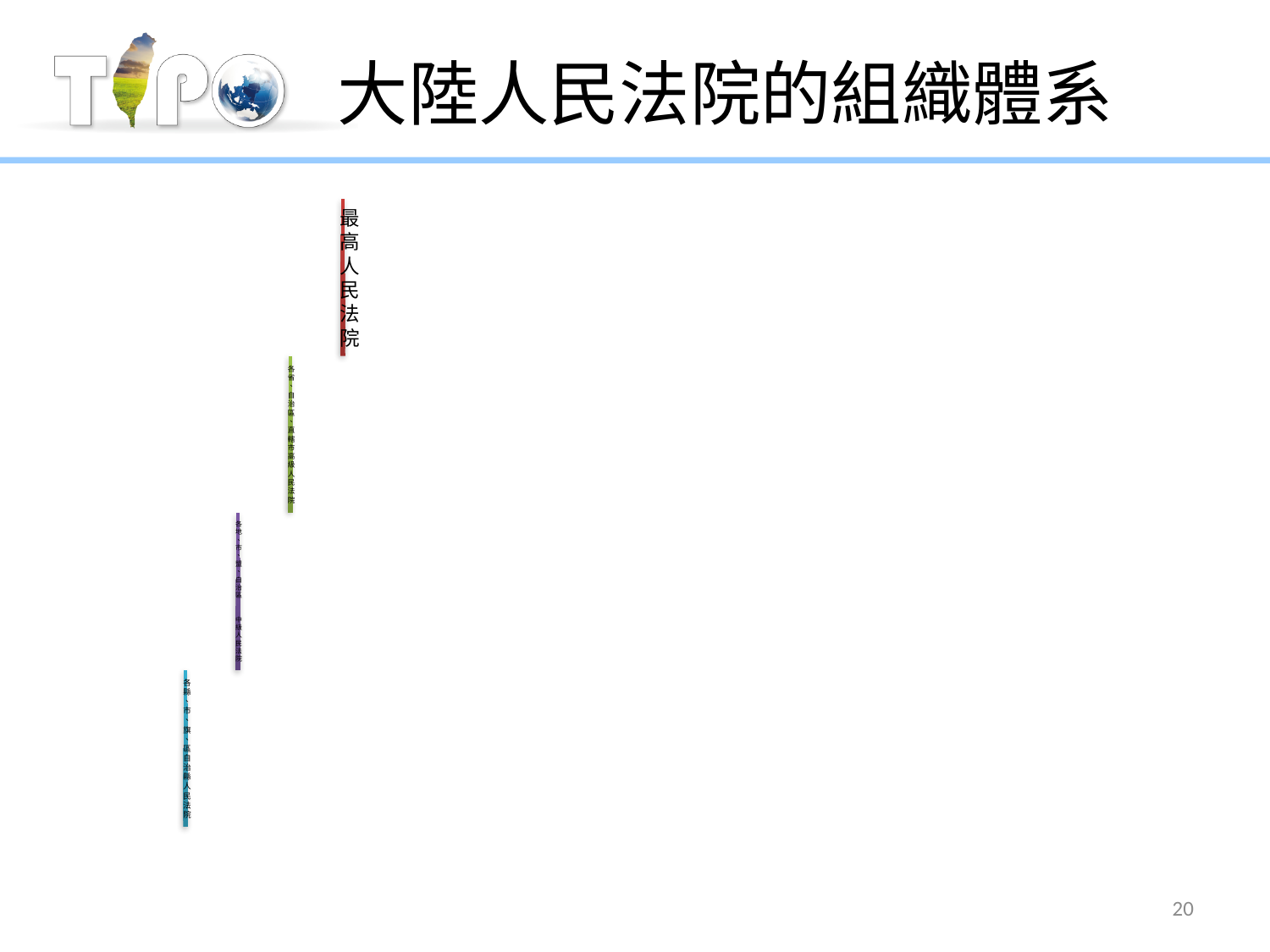

# 大陸人民法院的組織體系
最高人民法院
各省、自治區、直轄市高級人民法院
各地、市、盟、自治區      中級人民法院
各縣、市、旗、區自治縣人民法院
20